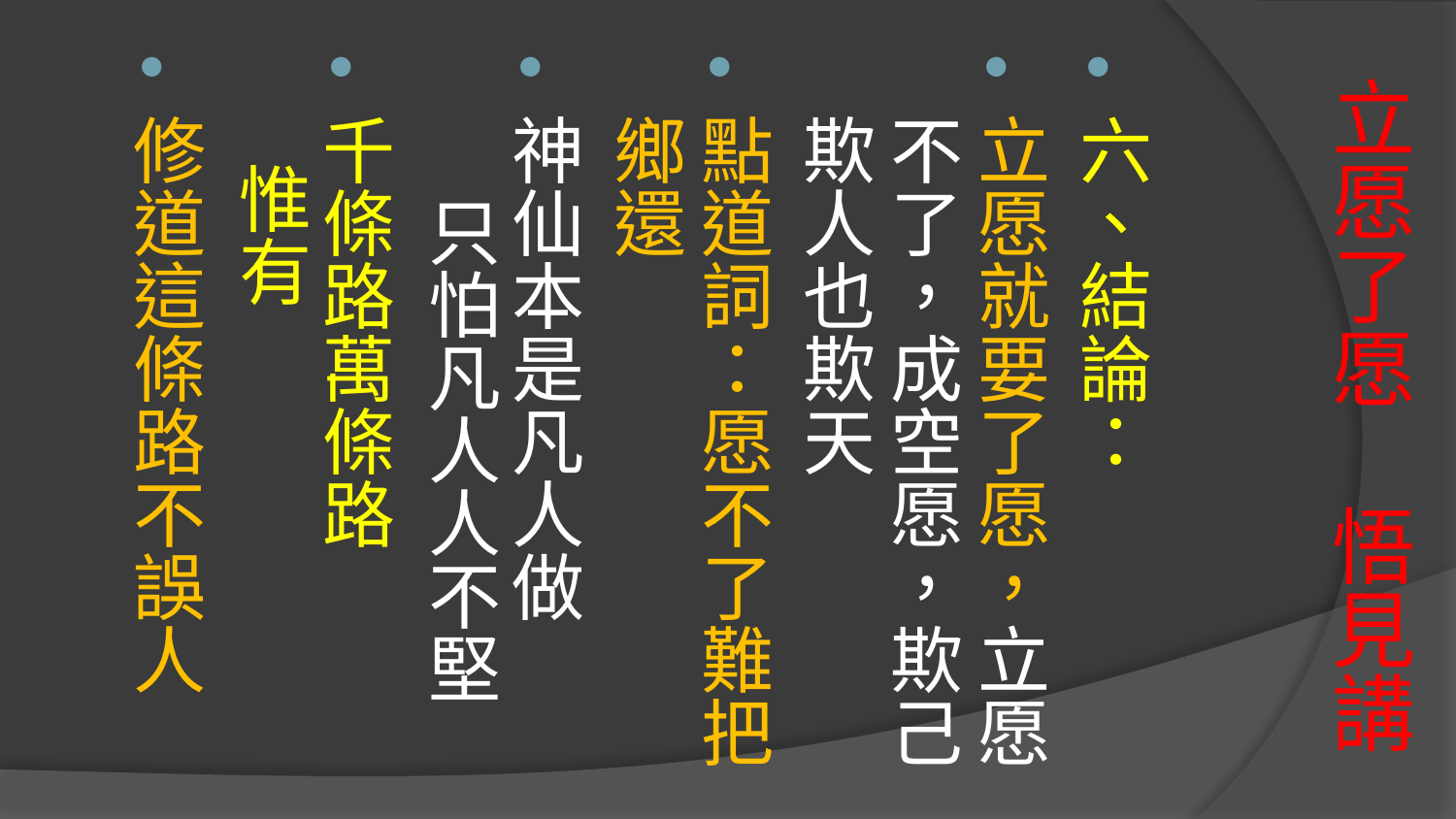

六、結論：
立愿就要了愿，立愿不了，成空愿，欺己欺人也欺天
點道詞：愿不了難把鄉還
神仙本是凡人做               只怕凡人人不堅
千條路萬條路                 惟有
修道這條路不誤人
# 立愿了愿     悟見講